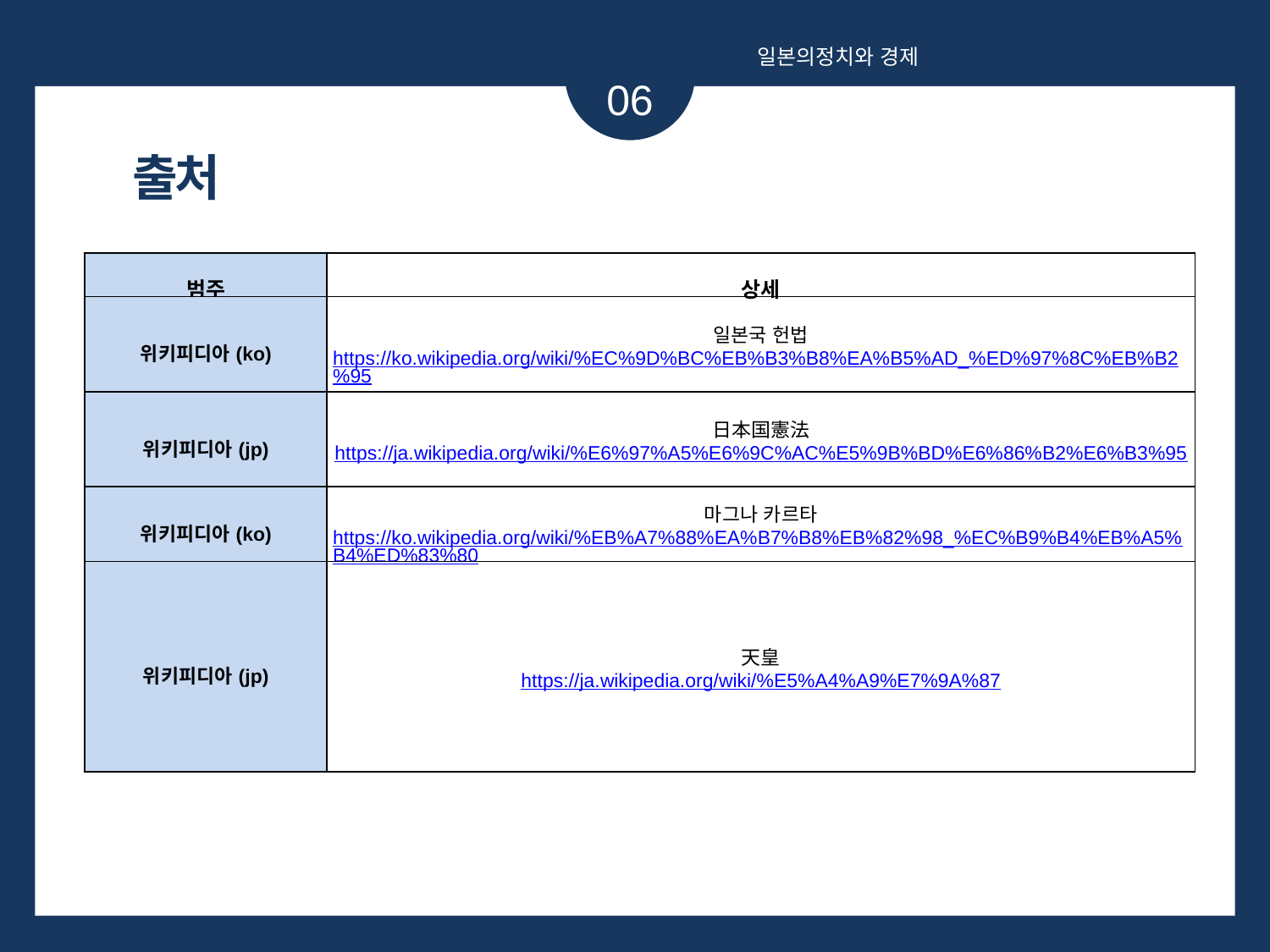

일본의정치와 경제
06

출처

| 범주 | 상세 |
| --- | --- |
| 위키피디아(ko) | 일본국 헌법 https://ko.wikipedia.org/wiki/%EC%9D%BC%EB%B3%B8%EA%B5%AD\_%ED%97%8C%EB%B2%95 |
| 위키피디아(jp) | 日本国憲法 https://ja.wikipedia.org/wiki/%E6%97%A5%E6%9C%AC%E5%9B%BD%E6%86%B2%E6%B3%95 |
| 위키피디아(ko) | 마그나 카르타 https://ko.wikipedia.org/wiki/%EB%A7%88%EA%B7%B8%EB%82%98\_%EC%B9%B4%EB%A5%B4%ED%83%80 |
| 위키피디아(jp) | 天皇 https://ja.wikipedia.org/wiki/%E5%A4%A9%E7%9A%87 |